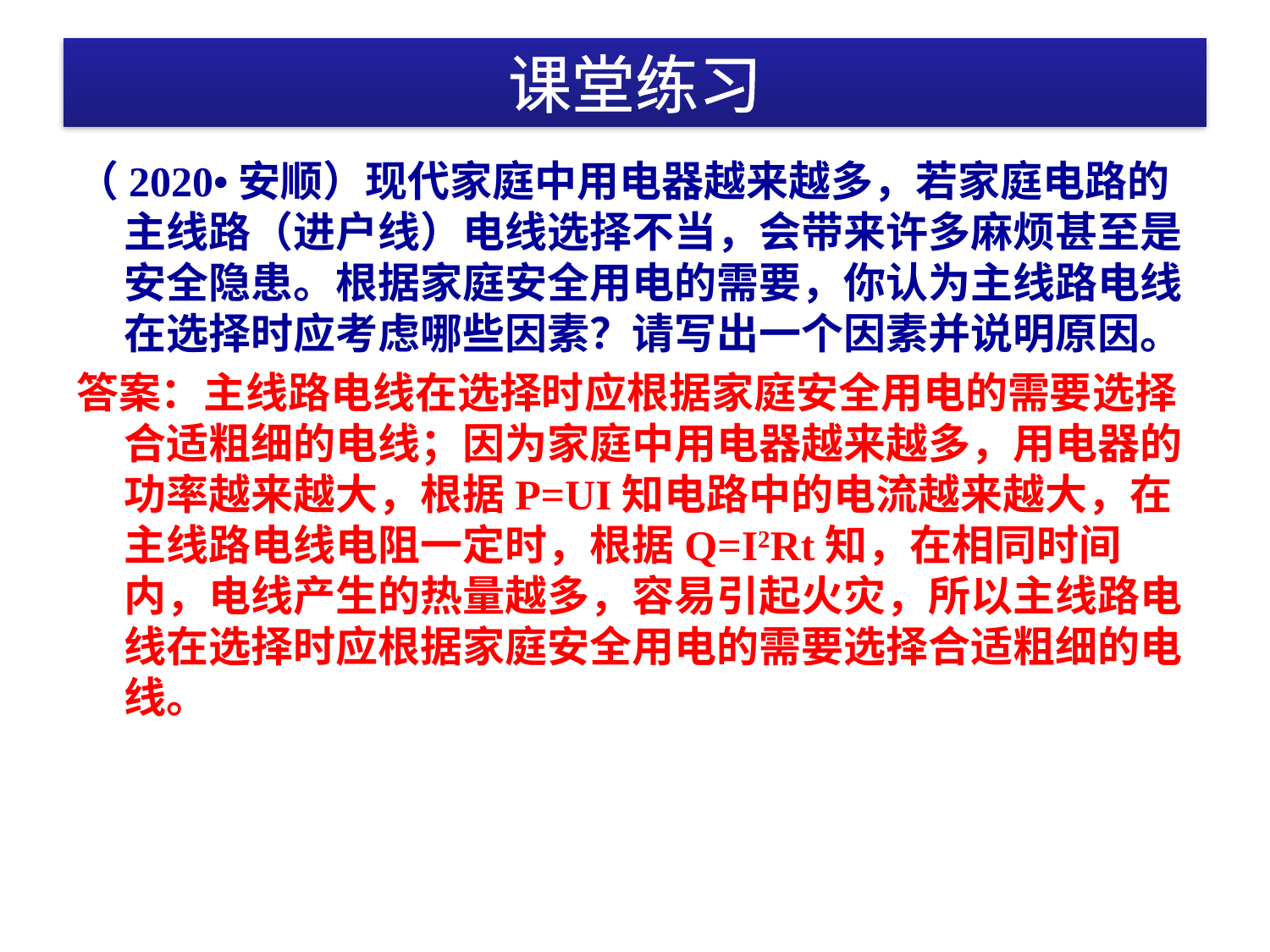

# 课堂练习
（2020•安顺）现代家庭中用电器越来越多，若家庭电路的主线路（进户线）电线选择不当，会带来许多麻烦甚至是安全隐患。根据家庭安全用电的需要，你认为主线路电线在选择时应考虑哪些因素？请写出一个因素并说明原因。
答案：主线路电线在选择时应根据家庭安全用电的需要选择合适粗细的电线；因为家庭中用电器越来越多，用电器的功率越来越大，根据P=UI知电路中的电流越来越大，在主线路电线电阻一定时，根据Q=I2Rt知，在相同时间内，电线产生的热量越多，容易引起火灾，所以主线路电线在选择时应根据家庭安全用电的需要选择合适粗细的电线。